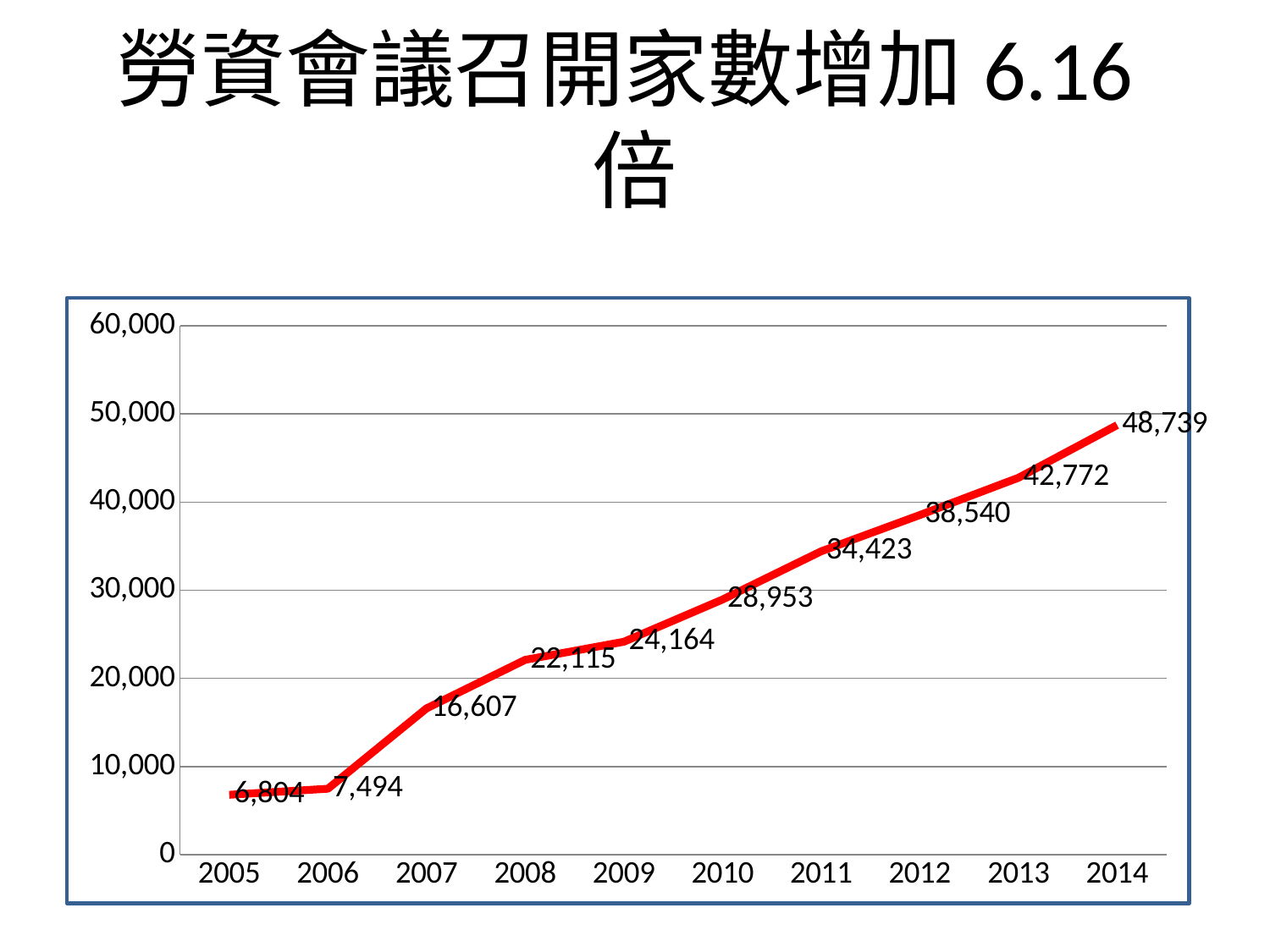

# 勞資會議召開家數增加6.16倍

### Chart

| Category | 總計 |
|---|---|
| 2005 | 6804.0 |
| 2006 | 7494.0 |
| 2007 | 16607.0 |
| 2008 | 22115.0 |
| 2009 | 24164.0 |
| 2010 | 28953.0 |
| 2011 | 34423.0 |
| 2012 | 38540.0 |
| 2013 | 42772.0 |
| 2014 | 48739.0 |